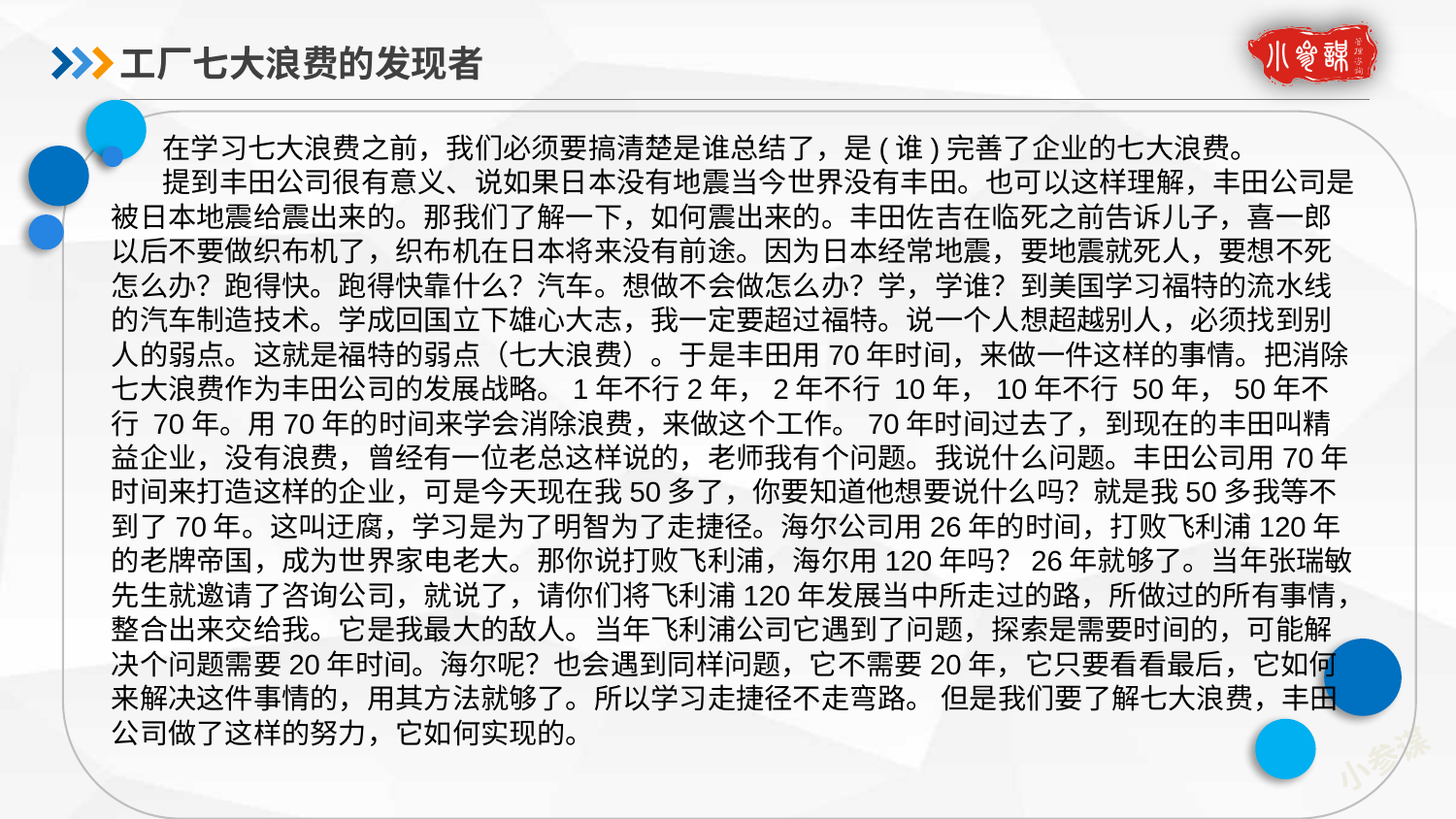

工厂七大浪费的发现者

       在学习七大浪费之前，我们必须要搞清楚是谁总结了，是(谁)完善了企业的七大浪费。
       提到丰田公司很有意义、说如果日本没有地震当今世界没有丰田。也可以这样理解，丰田公司是被日本地震给震出来的。那我们了解一下，如何震出来的。丰田佐吉在临死之前告诉儿子，喜一郎以后不要做织布机了，织布机在日本将来没有前途。因为日本经常地震，要地震就死人，要想不死怎么办？跑得快。跑得快靠什么？汽车。想做不会做怎么办？学，学谁？到美国学习福特的流水线的汽车制造技术。学成回国立下雄心大志，我一定要超过福特。说一个人想超越别人，必须找到别人的弱点。这就是福特的弱点（七大浪费）。于是丰田用70年时间，来做一件这样的事情。把消除七大浪费作为丰田公司的发展战略。1年不行2年，2年不行 10年，10年不行 50年，50年不行 70年。用70年的时间来学会消除浪费，来做这个工作。70年时间过去了，到现在的丰田叫精益企业，没有浪费，曾经有一位老总这样说的，老师我有个问题。我说什么问题。丰田公司用70年时间来打造这样的企业，可是今天现在我50多了，你要知道他想要说什么吗？就是我50多我等不到了70年。这叫迂腐，学习是为了明智为了走捷径。海尔公司用26年的时间，打败飞利浦120年的老牌帝国，成为世界家电老大。那你说打败飞利浦，海尔用120年吗？26年就够了。当年张瑞敏先生就邀请了咨询公司，就说了，请你们将飞利浦120年发展当中所走过的路，所做过的所有事情，整合出来交给我。它是我最大的敌人。当年飞利浦公司它遇到了问题，探索是需要时间的，可能解决个问题需要20年时间。海尔呢？也会遇到同样问题，它不需要20年，它只要看看最后，它如何来解决这件事情的，用其方法就够了。所以学习走捷径不走弯路。 但是我们要了解七大浪费，丰田公司做了这样的努力，它如何实现的。